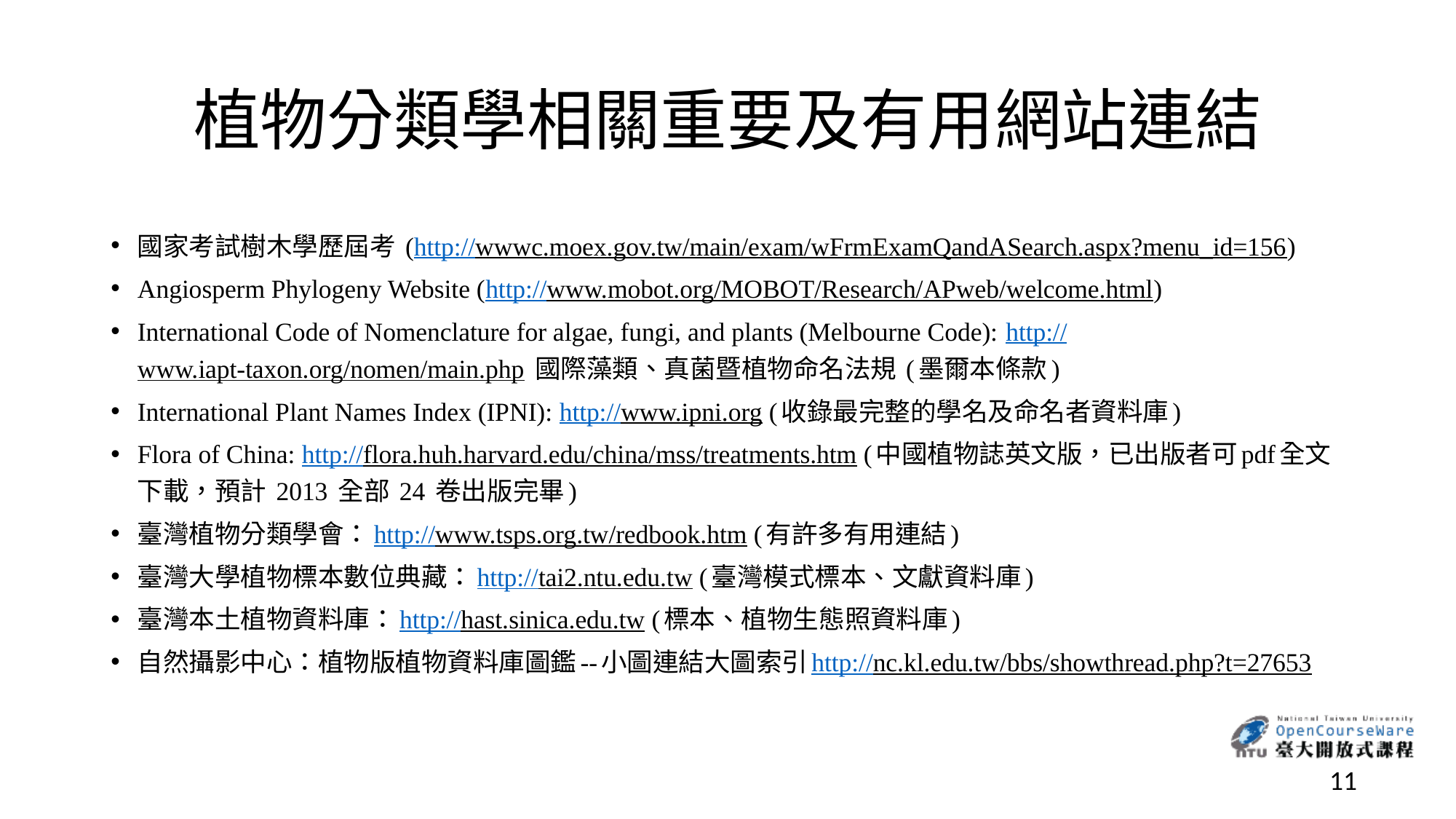

# 植物分類學相關重要及有用網站連結
國家考試樹木學歷屆考 (http://wwwc.moex.gov.tw/main/exam/wFrmExamQandASearch.aspx?menu_id=156)
Angiosperm Phylogeny Website (http://www.mobot.org/MOBOT/Research/APweb/welcome.html)
International Code of Nomenclature for algae, fungi, and plants (Melbourne Code): http://www.iapt-taxon.org/nomen/main.php 國際藻類、真菌暨植物命名法規 (墨爾本條款)
International Plant Names Index (IPNI): http://www.ipni.org (收錄最完整的學名及命名者資料庫)
Flora of China: http://flora.huh.harvard.edu/china/mss/treatments.htm (中國植物誌英文版，已出版者可pdf全文下載，預計 2013 全部 24 卷出版完畢)
臺灣植物分類學會：http://www.tsps.org.tw/redbook.htm (有許多有用連結)
臺灣大學植物標本數位典藏：http://tai2.ntu.edu.tw (臺灣模式標本、文獻資料庫)
臺灣本土植物資料庫：http://hast.sinica.edu.tw (標本、植物生態照資料庫)
自然攝影中心：植物版植物資料庫圖鑑--小圖連結大圖索引http://nc.kl.edu.tw/bbs/showthread.php?t=27653